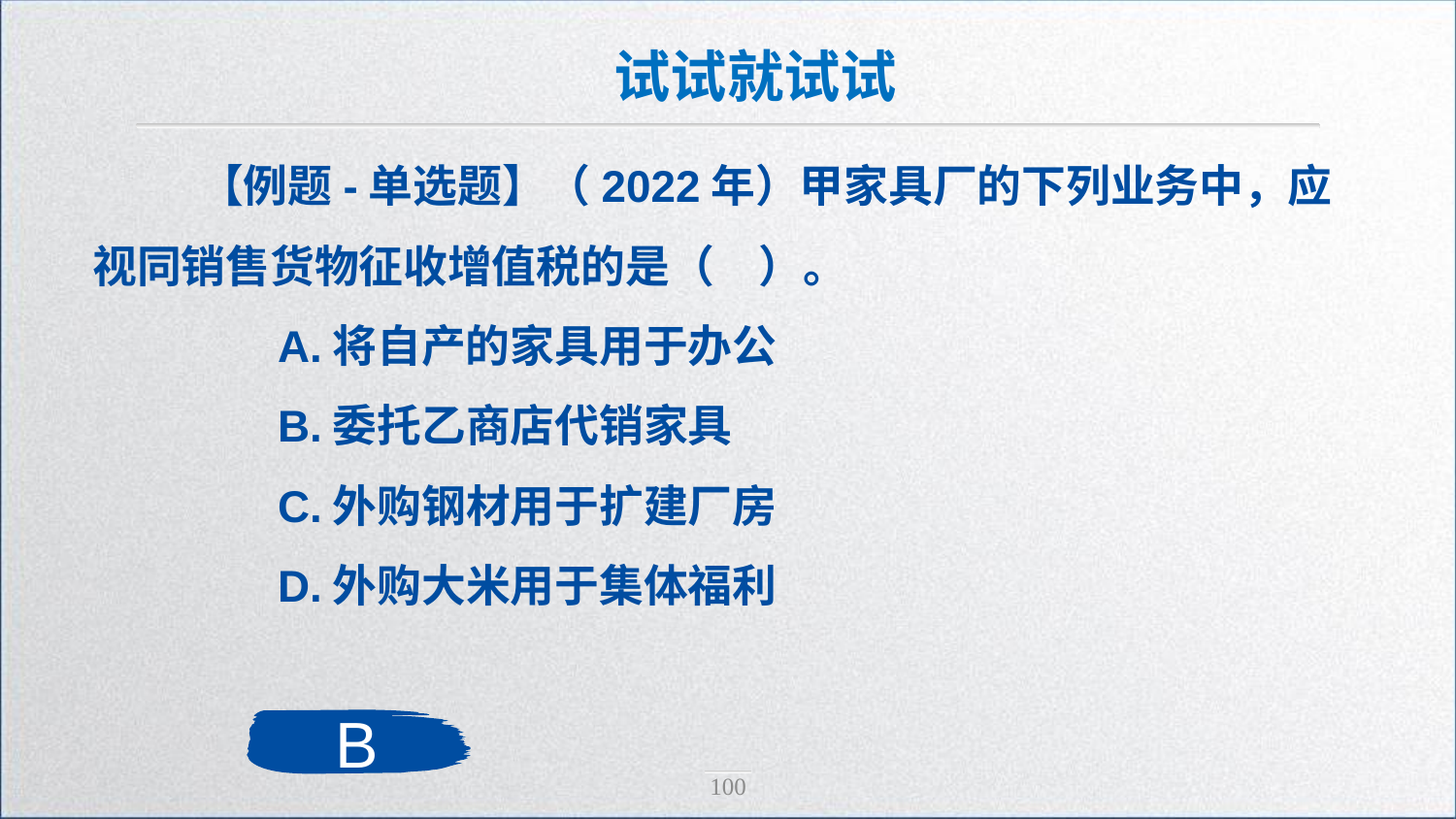

试试就试试
 【例题-单选题】（2022年）甲家具厂的下列业务中，应视同销售货物征收增值税的是（　）。
　　A.将自产的家具用于办公
　　B.委托乙商店代销家具
　　C.外购钢材用于扩建厂房
　　D.外购大米用于集体福利

B
100